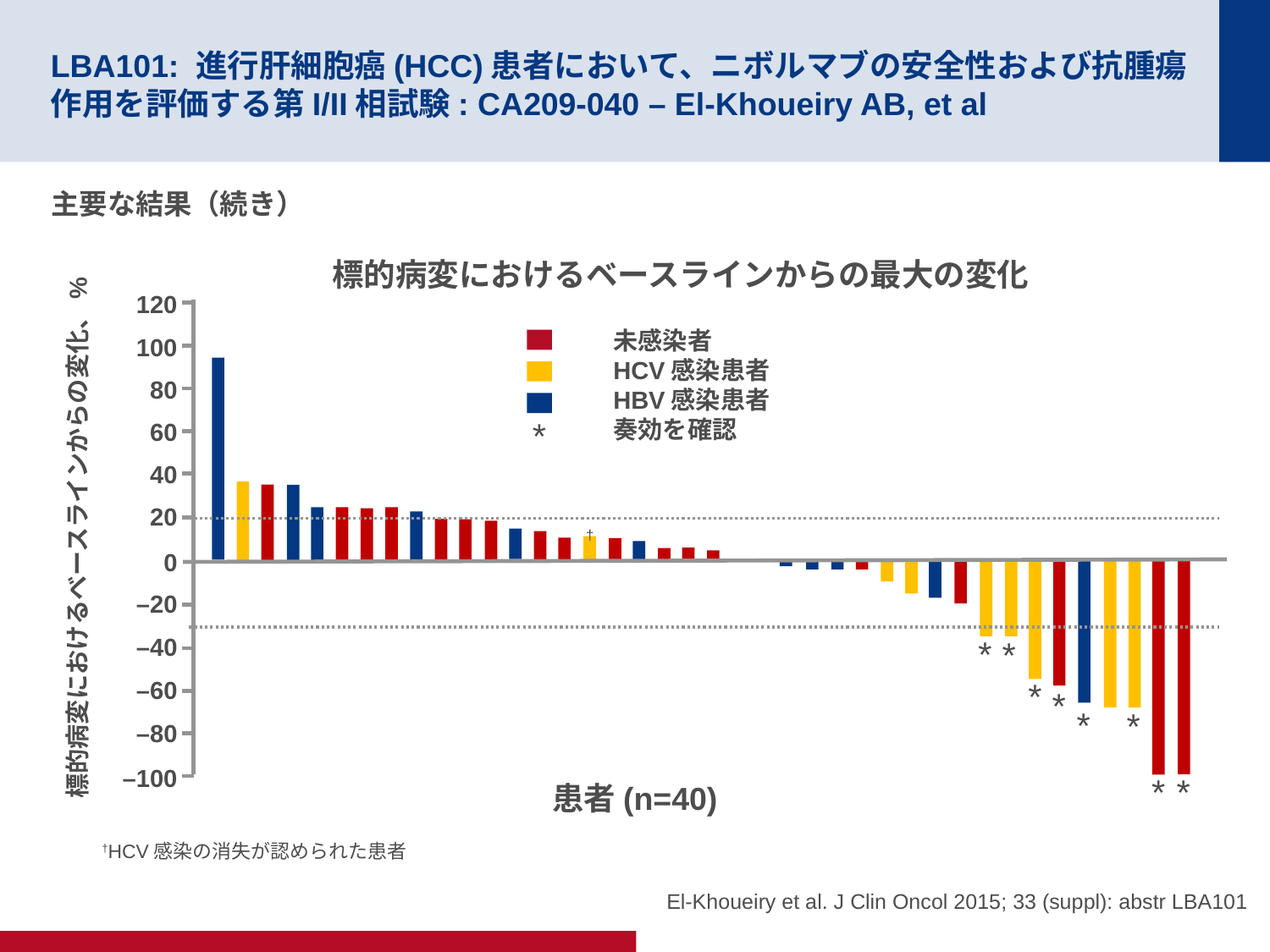

# LBA101: 進行肝細胞癌(HCC)患者において、ニボルマブの安全性および抗腫瘍作用を評価する第I/II相試験: CA209-040 – El-Khoueiry AB, et al
主要な結果（続き）

標的病変におけるベースラインからの最大の変化
120
未感染者
HCV感染患者
HBV感染患者
奏効を確認
100

80

*
60
40

20

標的病変におけるベースラインからの変化、%

0

–20
–40
*
*
*
–60
*
*
*
–80
–100
*
*
患者(n=40)
†
†HCV感染の消失が認められた患者
El-Khoueiry et al. J Clin Oncol 2015; 33 (suppl): abstr LBA101